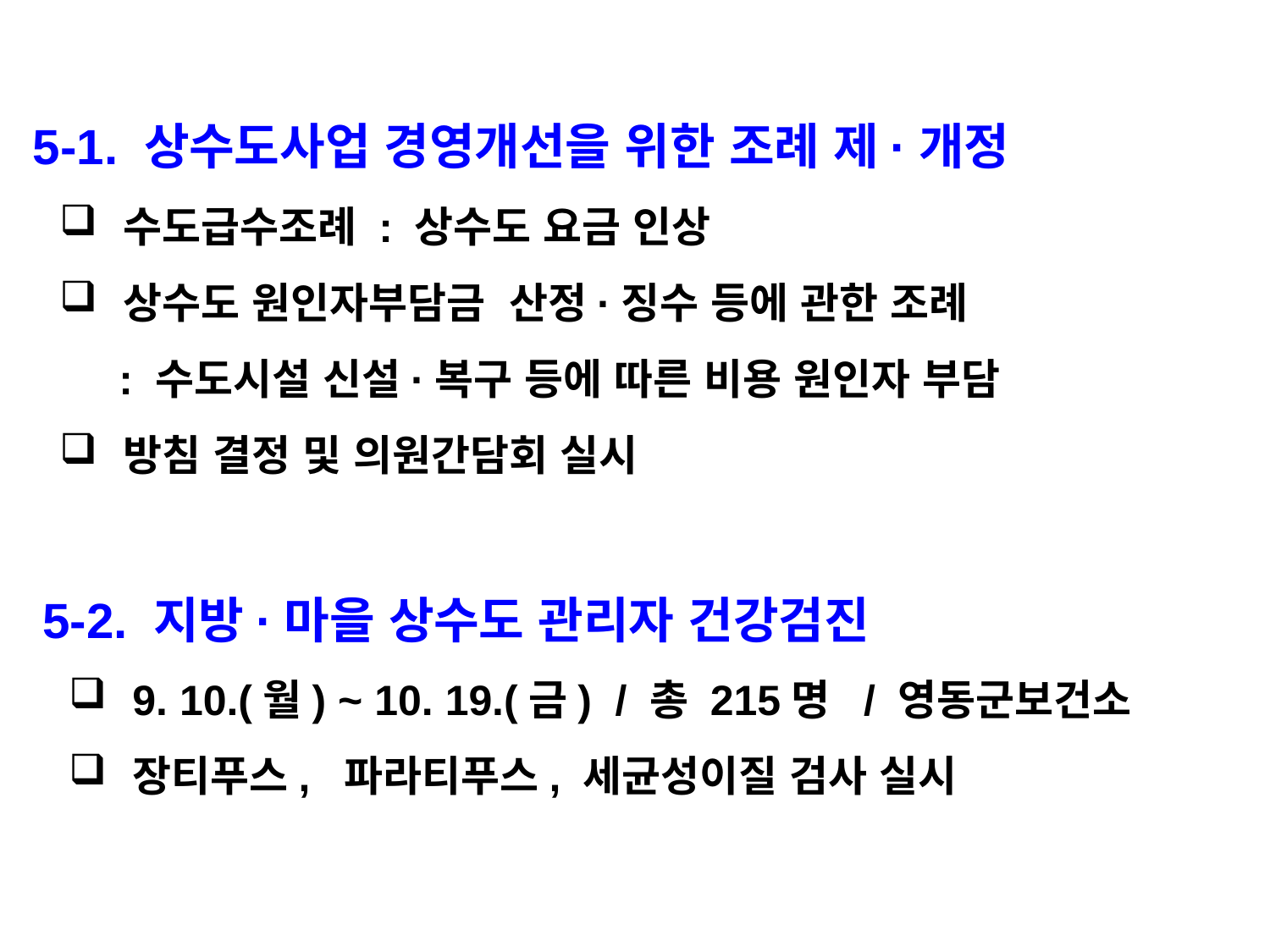

5-1. 상수도사업 경영개선을 위한 조례 제·개정
수도급수조례 : 상수도 요금 인상
상수도 원인자부담금  산정·징수 등에 관한 조례
     : 수도시설 신설·복구 등에 따른 비용 원인자 부담
방침 결정 및 의원간담회 실시

5-2. 지방·마을 상수도 관리자 건강검진
9. 10.(월) ~ 10. 19.(금)  / 총 215명  / 영동군보건소
장티푸스,  파라티푸스, 세균성이질 검사 실시